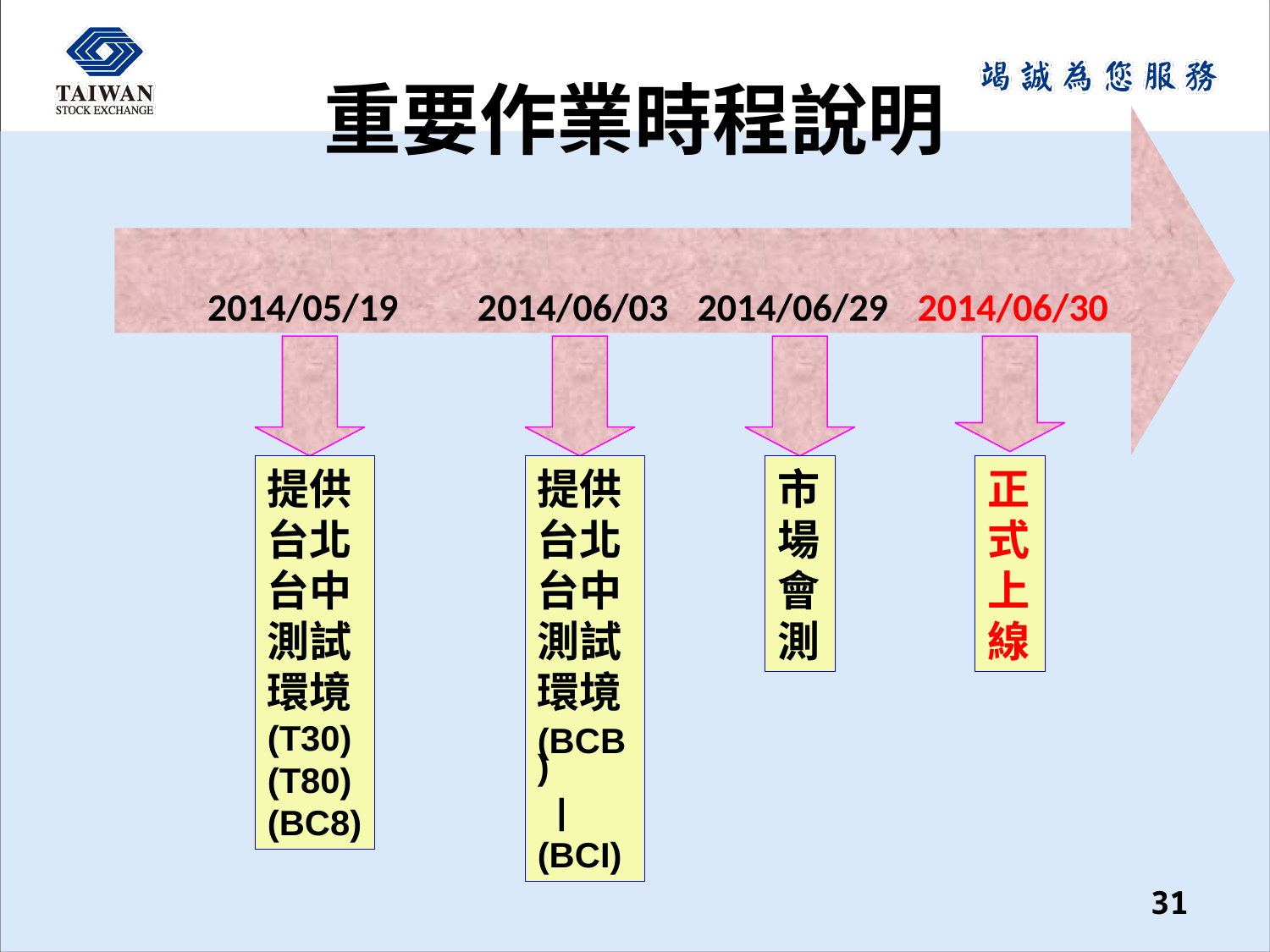

# 重要作業時程說明

2014/05/19
2014/06/03
2014/06/29
2014/06/30

提供台北台中測試環境(T30)(T80)(BC8)
提供台北台中測試環境
(BCB)
  |
(BCI)
市場會測
正式上線
31